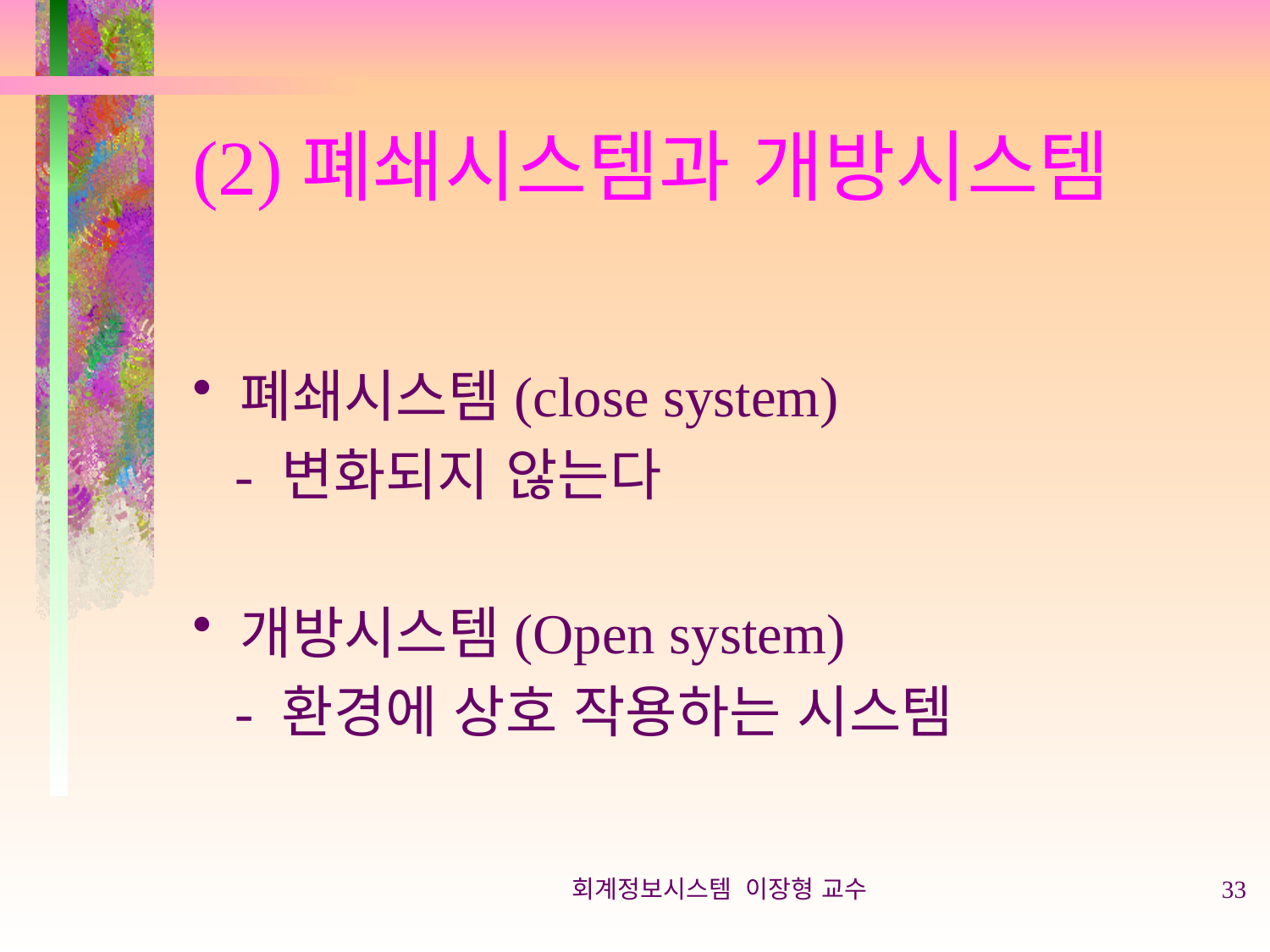

# (2)폐쇄시스템과 개방시스템

폐쇄시스템(close system)
   - 변화되지 않는다

개방시스템(Open system)
   - 환경에 상호 작용하는 시스템
회계정보시스템  이장형 교수
33